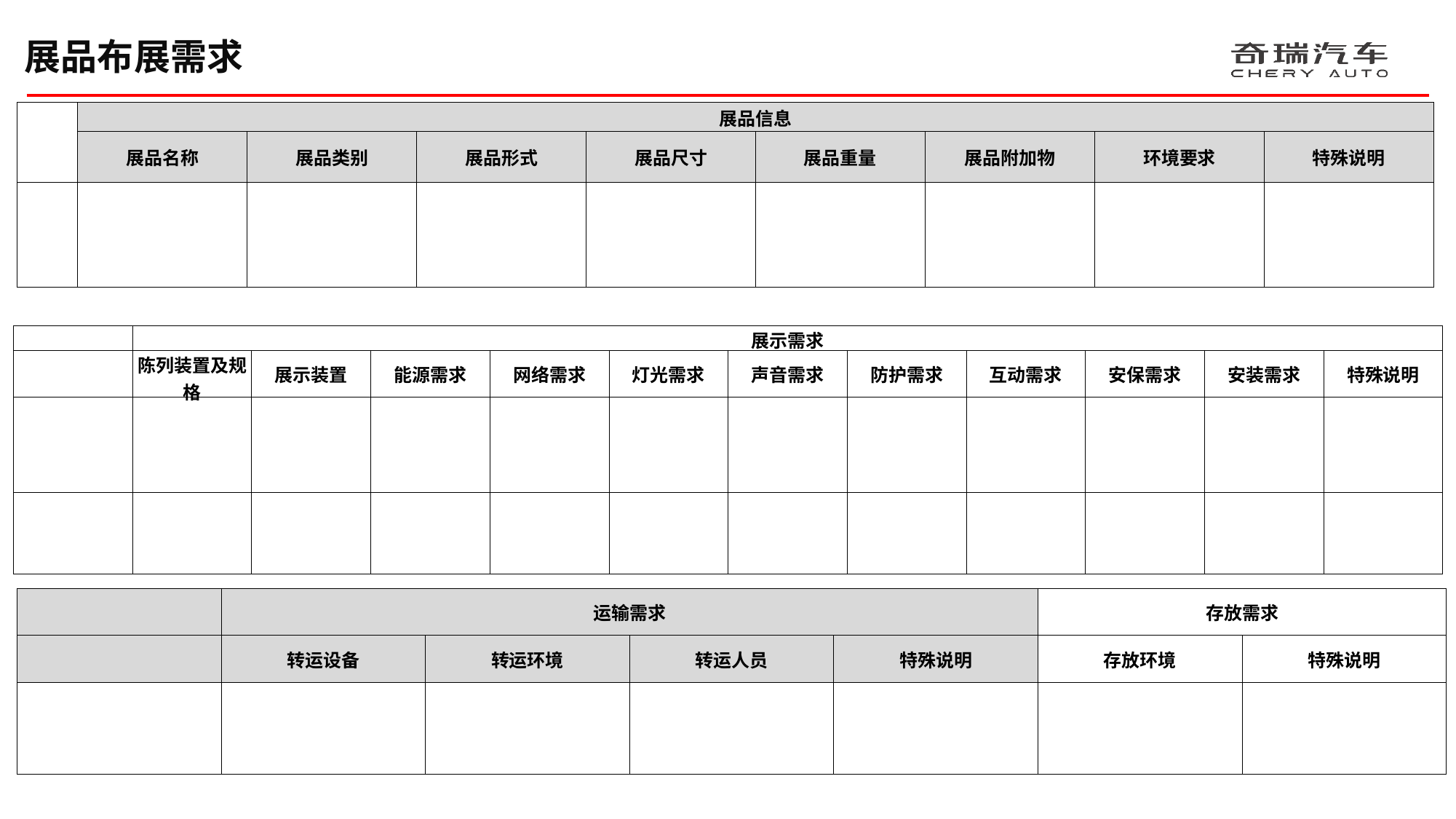

展品布展需求
|  | 展品信息 |  |  |  |  |  |  |  |
| --- | --- | --- | --- | --- | --- | --- | --- | --- |
|  | 展品名称 | 展品类别 | 展品形式 | 展品尺寸 | 展品重量 | 展品附加物 | 环境要求 | 特殊说明 |
|  |  |  |  |  |  |  |  |  |
|  | 展示需求 |  |  |  |  |  |  |  |  |  |  |
| --- | --- | --- | --- | --- | --- | --- | --- | --- | --- | --- | --- |
|  | 陈列装置及规格 | 展示装置 | 能源需求 | 网络需求 | 灯光需求 | 声音需求 | 防护需求 | 互动需求 | 安保需求 | 安装需求 | 特殊说明 |
|  |  |  |  |  |  |  |  |  |  |  |  |
|  |  |  |  |  |  |  |  |  |  |  |  |
|  | 运输需求 |  |  |  | 存放需求 |  |
| --- | --- | --- | --- | --- | --- | --- |
|  | 转运设备 | 转运环境 | 转运人员 | 特殊说明 | 存放环境 | 特殊说明 |
|  |  |  |  |  |  |  |